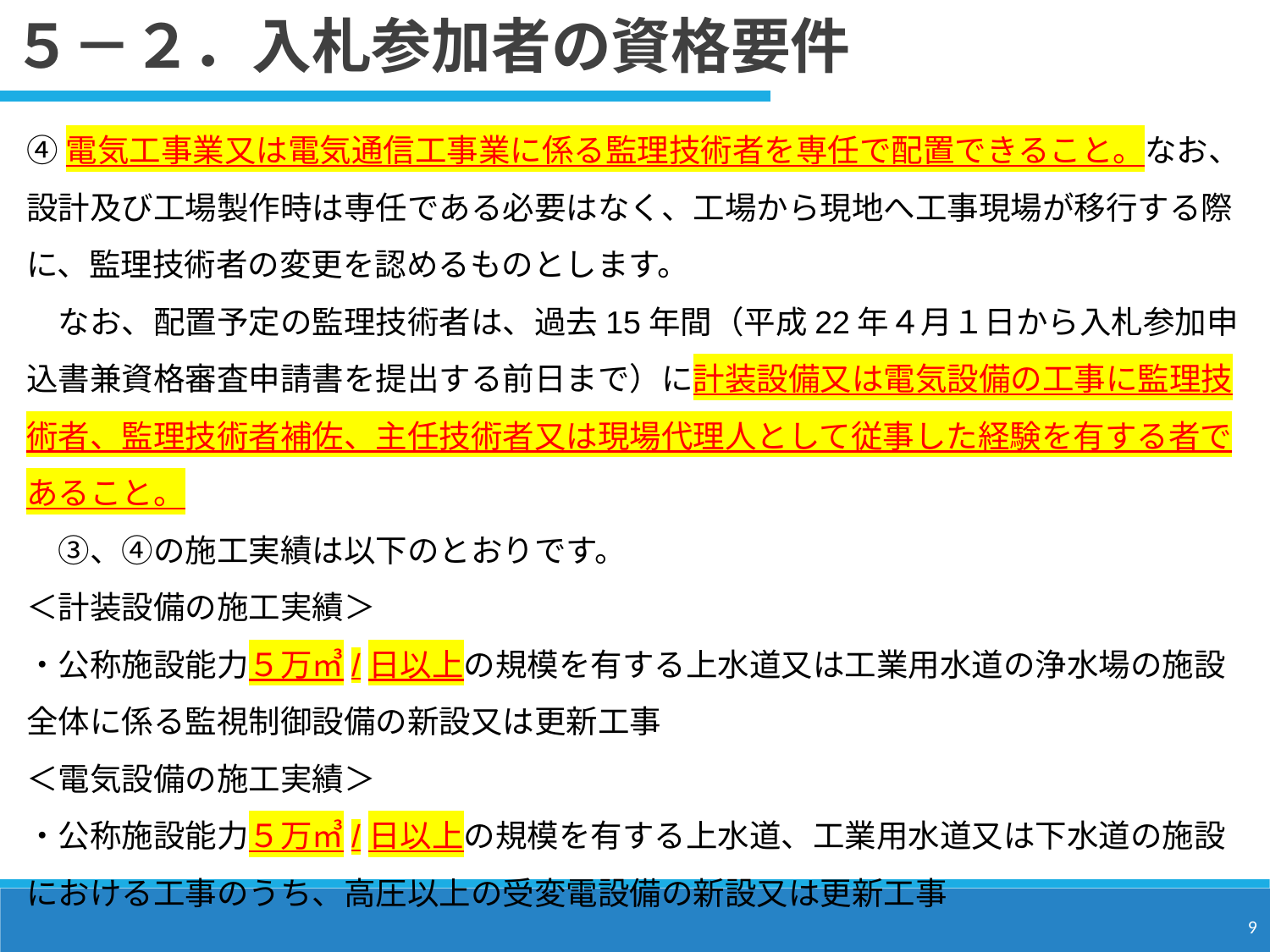

５－２．入札参加者の資格要件
④電気工事業又は電気通信工事業に係る監理技術者を専任で配置できること。なお、設計及び工場製作時は専任である必要はなく、工場から現地へ工事現場が移行する際に、監理技術者の変更を認めるものとします。
　なお、配置予定の監理技術者は、過去15年間（平成22年４月１日から入札参加申込書兼資格審査申請書を提出する前日まで）に計装設備又は電気設備の工事に監理技術者、監理技術者補佐、主任技術者又は現場代理人として従事した経験を有する者であること。
　③、④の施工実績は以下のとおりです。
＜計装設備の施工実績＞
・公称施設能力５万㎥/日以上の規模を有する上水道又は工業用水道の浄水場の施設全体に係る監視制御設備の新設又は更新工事
＜電気設備の施工実績＞
・公称施設能力５万㎥/日以上の規模を有する上水道、工業用水道又は下水道の施設における工事のうち、高圧以上の受変電設備の新設又は更新工事
9